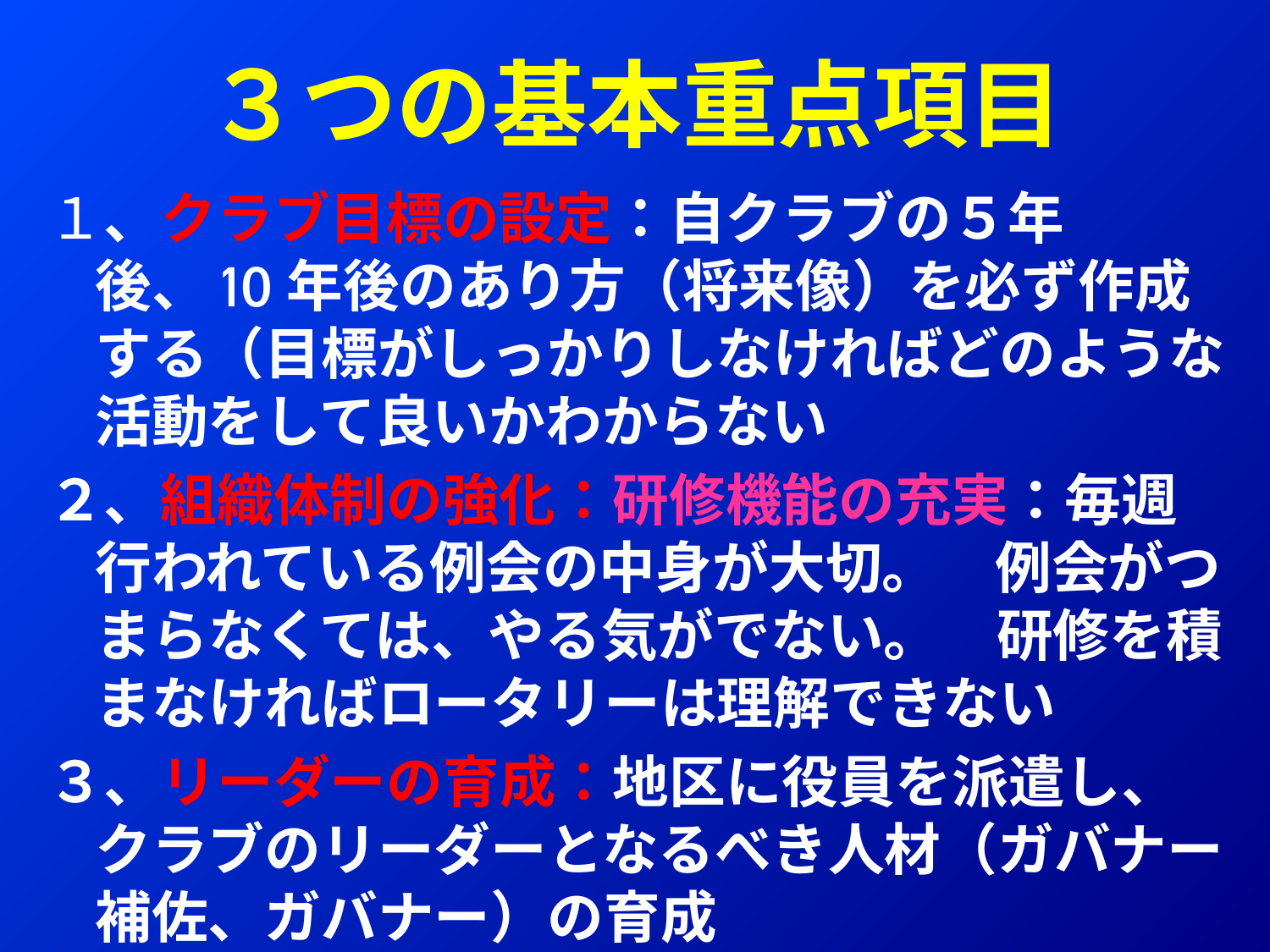

３つの基本重点項目
１、クラブ目標の設定：自クラブの５年後、10年後のあり方（将来像）を必ず作成する（目標がしっかりしなければどのような活動をして良いかわからない
２、組織体制の強化：研修機能の充実：毎週行われている例会の中身が大切。　例会がつまらなくては、やる気がでない。　研修を積まなければロータリーは理解できない
３、リーダーの育成：地区に役員を派遣し、クラブのリーダーとなるべき人材（ガバナー補佐、ガバナー）の育成